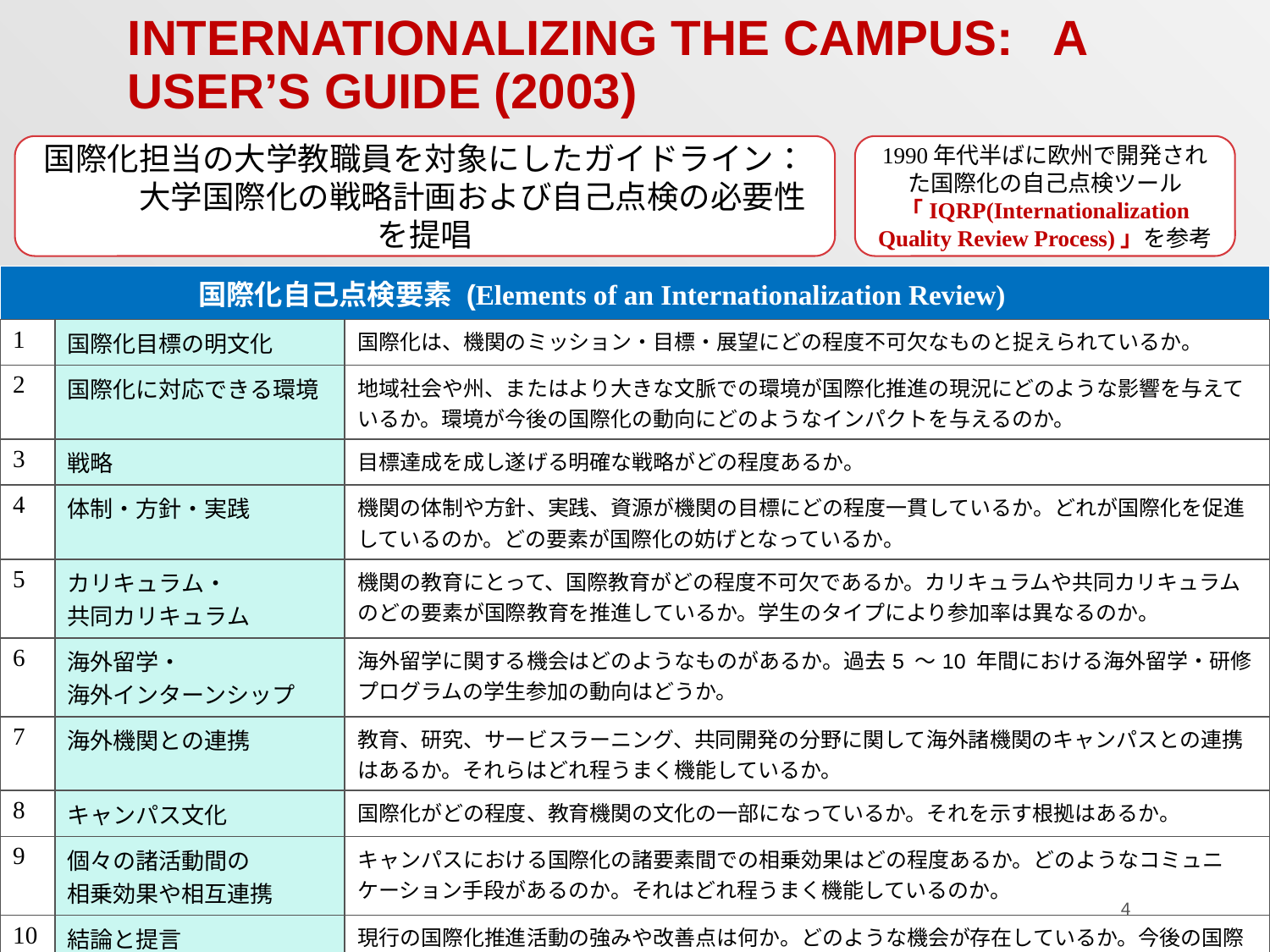

# Internationalizing the campus:   A user’s guide (2003)
国際化担当の大学教職員を対象にしたガイドライン：　　　大学国際化の戦略計画および自己点検の必要性を提唱
1990年代半ばに欧州で開発された国際化の自己点検ツール「IQRP(Internationalization Quality Review Process)」を参考
| 国際化自己点検要素 (Elements of an Internationalization Review) |  |  |
| --- | --- | --- |
| 1 | 国際化目標の明文化 | 国際化は、機関のミッション・目標・展望にどの程度不可欠なものと捉えられているか。 |
| 2 | 国際化に対応できる環境 | 地域社会や州、またはより大きな文脈での環境が国際化推進の現況にどのような影響を与えているか。環境が今後の国際化の動向にどのようなインパクトを与えるのか。 |
| 3 | 戦略 | 目標達成を成し遂げる明確な戦略がどの程度あるか。 |
| 4 | 体制・方針・実践 | 機関の体制や方針、実践、資源が機関の目標にどの程度一貫しているか。どれが国際化を促進しているのか。どの要素が国際化の妨げとなっているか。 |
| 5 | カリキュラム・ 共同カリキュラム | 機関の教育にとって、国際教育がどの程度不可欠であるか。カリキュラムや共同カリキュラムのどの要素が国際教育を推進しているか。学生のタイプにより参加率は異なるのか。 |
| 6 | 海外留学・ 海外インターンシップ | 海外留学に関する機会はどのようなものがあるか。過去5 ～10 年間における海外留学・研修プログラムの学生参加の動向はどうか。 |
| 7 | 海外機関との連携 | 教育、研究、サービスラーニング、共同開発の分野に関して海外諸機関のキャンパスとの連携はあるか。それらはどれ程うまく機能しているか。 |
| 8 | キャンパス文化 | 国際化がどの程度、教育機関の文化の一部になっているか。それを示す根拠はあるか。 |
| 9 | 個々の諸活動間の 相乗効果や相互連携 | キャンパスにおける国際化の諸要素間での相乗効果はどの程度あるか。どのようなコミュニケーション手段があるのか。それはどれ程うまく機能しているのか。 |
| 10 | 結論と提言 | 現行の国際化推進活動の強みや改善点は何か。どのような機会が存在しているか。今後の国際化推進の妨げとなるものは何か。この評価から導ける最も重要な結論は何か。 |
| 11 | 国際化計画 | 翌年ないし今後3～5 年以内の機関の優先事項を考えた際にこの評価過程にはどのような示唆があるか。 |
4